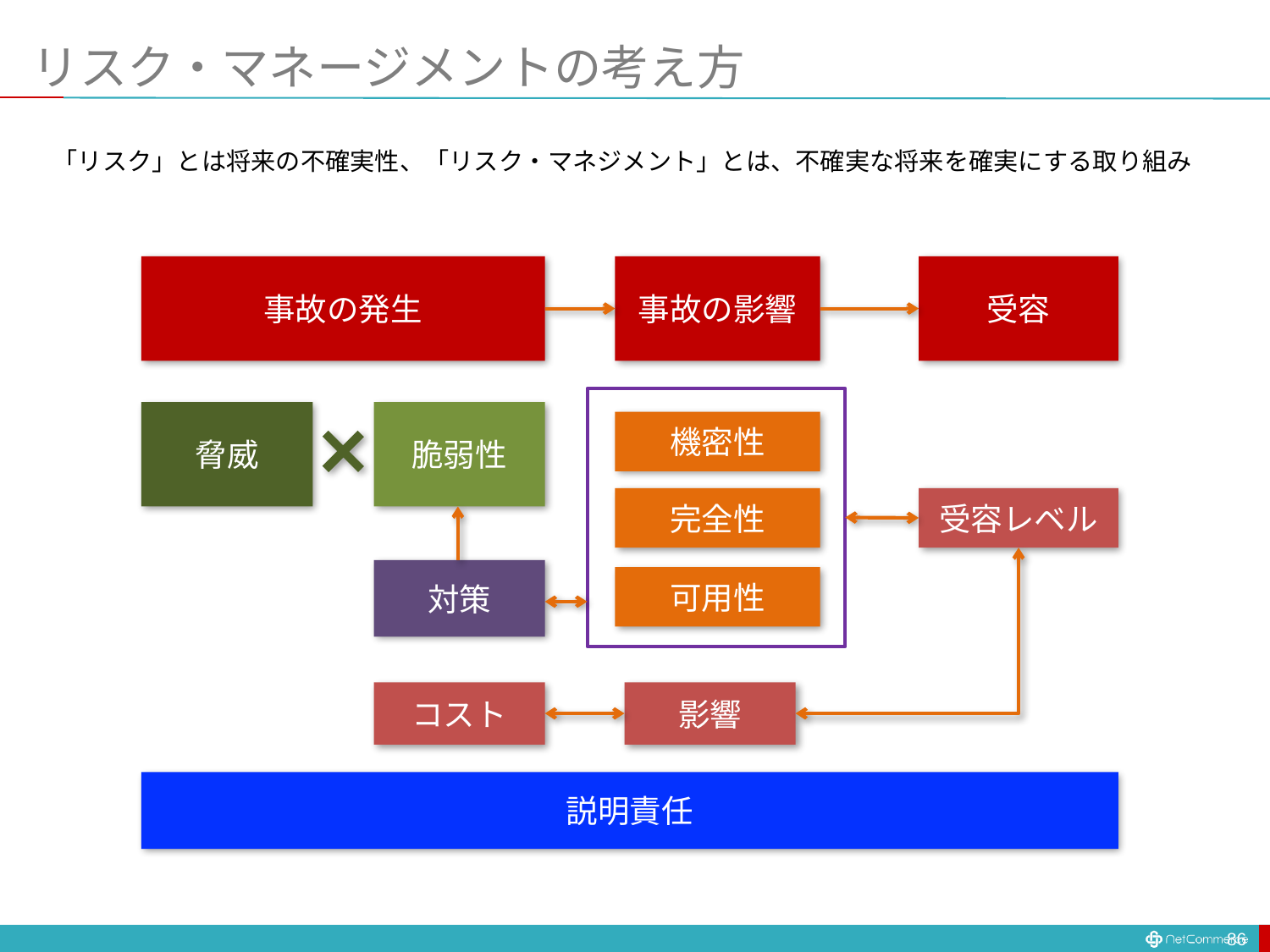

# リスク・マネージメントの考え方
「リスク」とは将来の不確実性、「リスク・マネジメント」とは、不確実な将来を確実にする取り組み
事故の発生
事故の影響
受容

脅威
脆弱性
機密性

完全性
受容レベル
対策
可用性
コスト
影響
説明責任
86